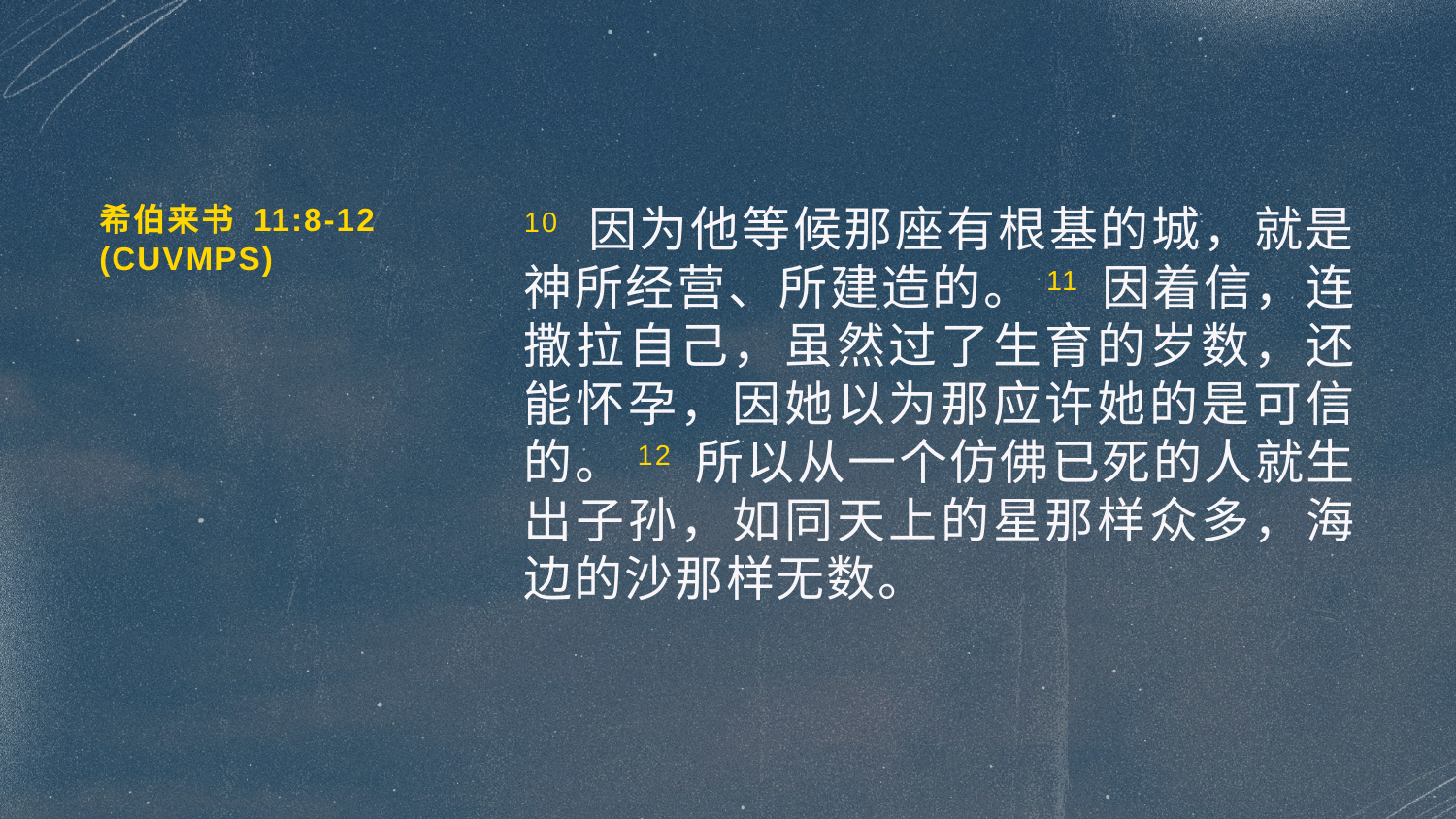

10 因为他等候那座有根基的城，就是神所经营、所建造的。11 因着信，连撒拉自己，虽然过了生育的岁数，还能怀孕，因她以为那应许她的是可信的。12 所以从一个仿佛已死的人就生出子孙，如同天上的星那样众多，海边的沙那样无数。
希伯来书 11:8-12
(CUVMPS)